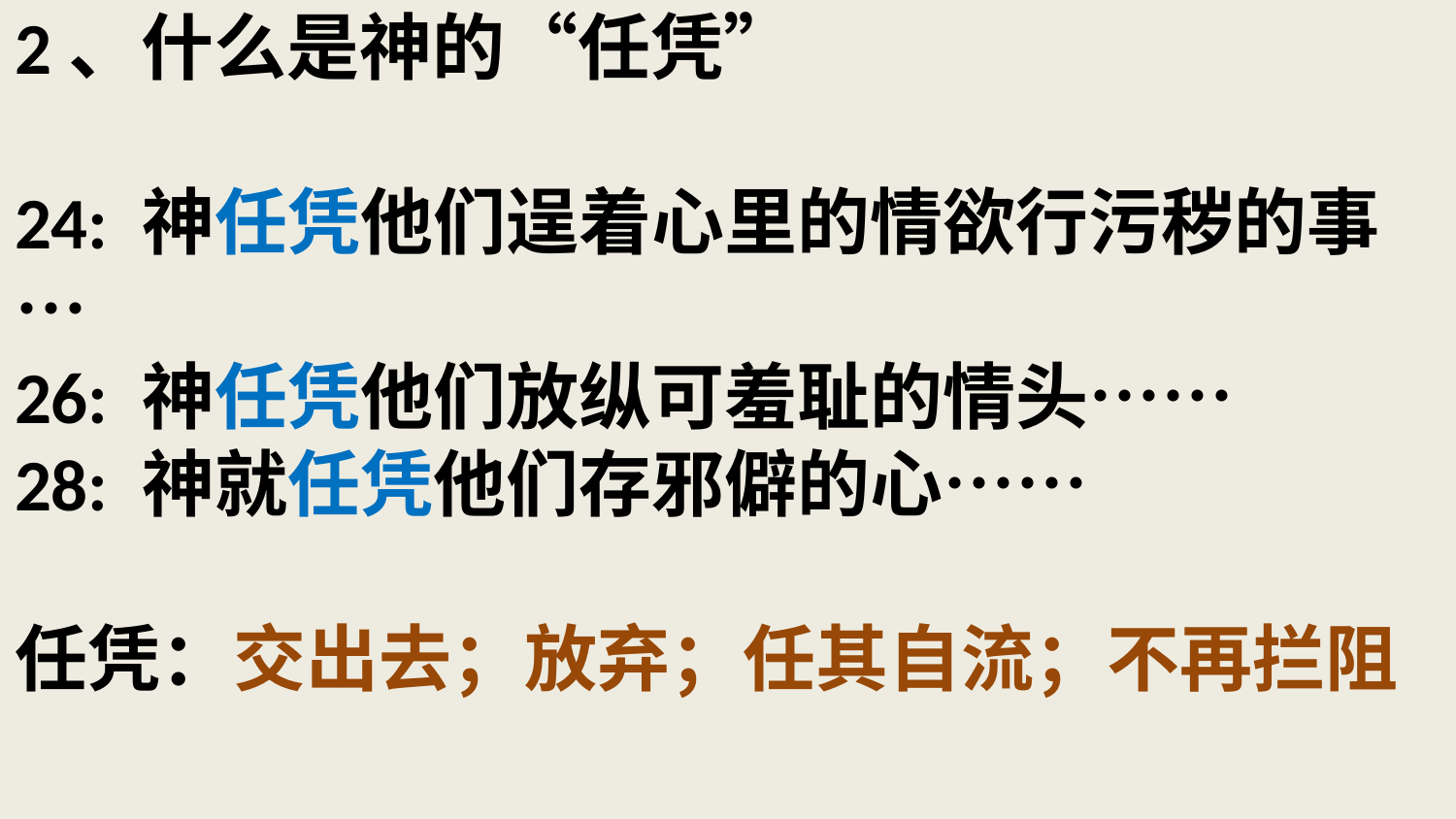

# 2、什么是神的“任凭” 24: 神任凭他们逞着心里的情欲行污秽的事… 26: 神任凭他们放纵可羞耻的情头…… 28: 神就任凭他们存邪僻的心…… 任凭：交出去；放弃；任其自流；不再拦阻